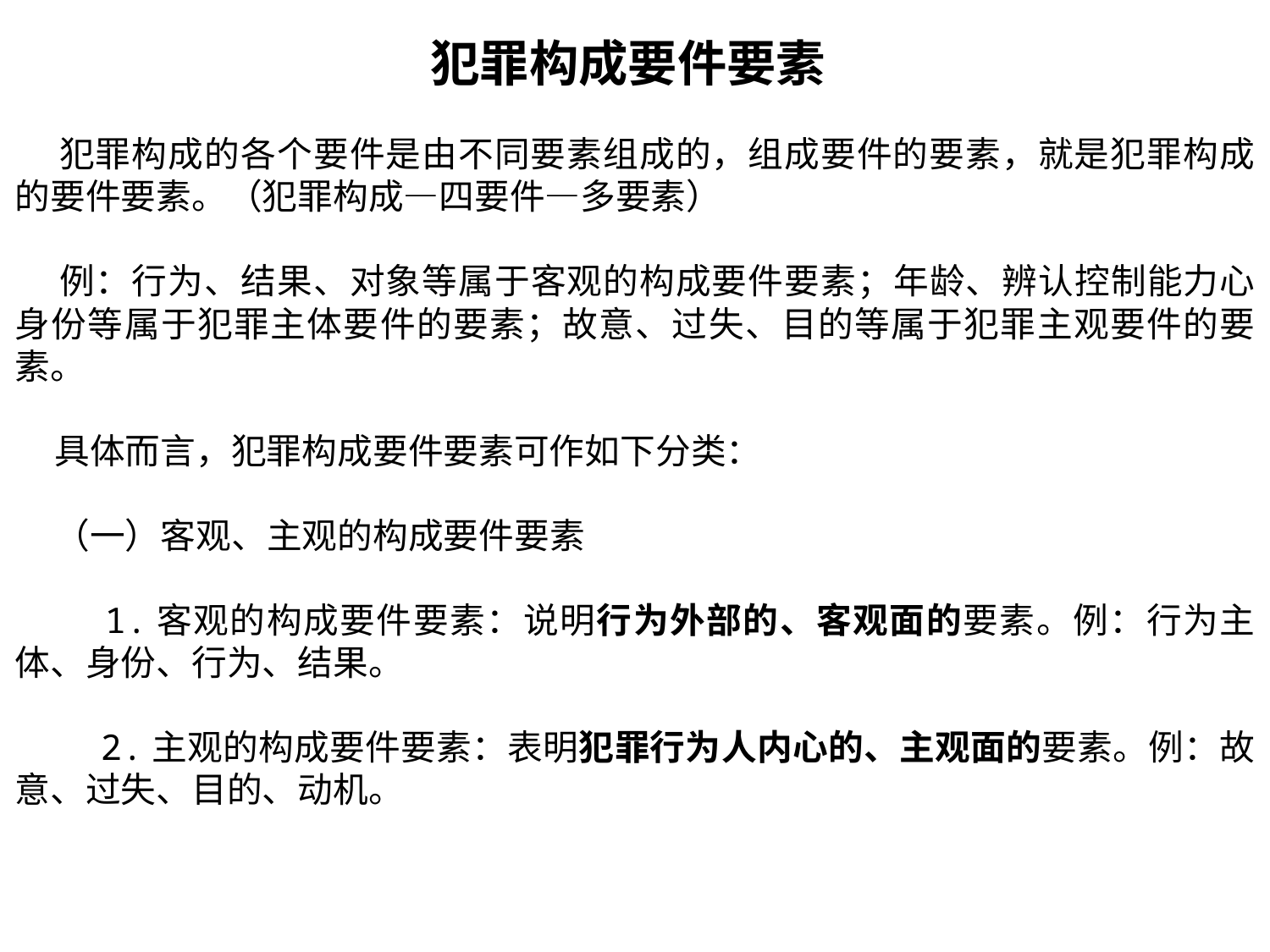

犯罪构成要件要素
    犯罪构成的各个要件是由不同要素组成的，组成要件的要素，就是犯罪构成的要件要素。（犯罪构成—四要件—多要素）

    例：行为、结果、对象等属于客观的构成要件要素；年龄、辨认控制能力心身份等属于犯罪主体要件的要素；故意、过失、目的等属于犯罪主观要件的要素。

    具体而言，犯罪构成要件要素可作如下分类：

    （一）客观、主观的构成要件要素

    1.客观的构成要件要素：说明行为外部的、客观面的要素。例：行为主体、身份、行为、结果。

    2.主观的构成要件要素：表明犯罪行为人内心的、主观面的要素。例：故意、过失、目的、动机。